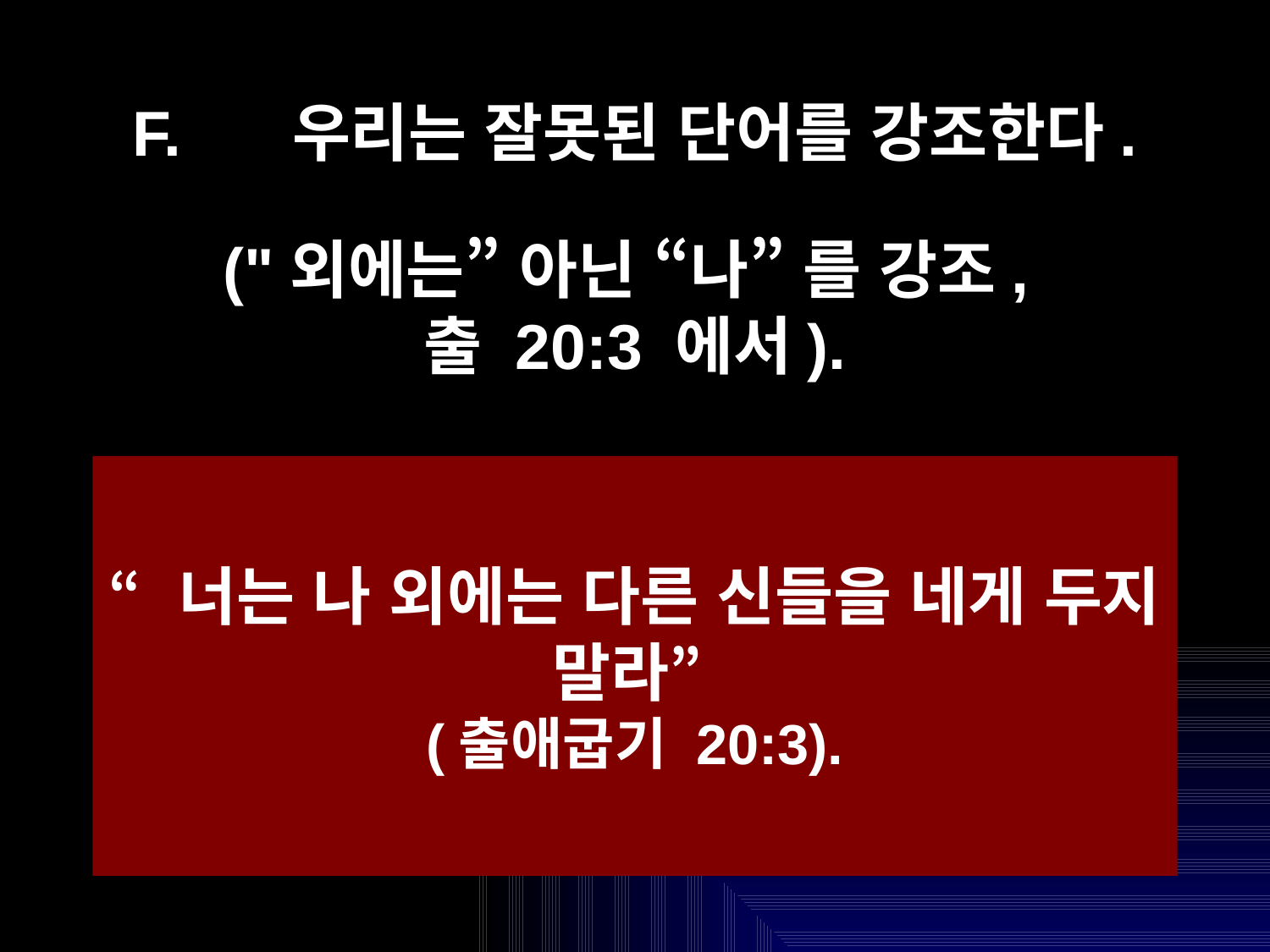

9
# F.	 우리는 잘못된 단어를 강조한다.
("외에는” 아닌 “나” 를 강조,
출 20:3 에서).
“너는 나 외에는 다른 신들을 네게 두지 말라”
(출애굽기 20:3).